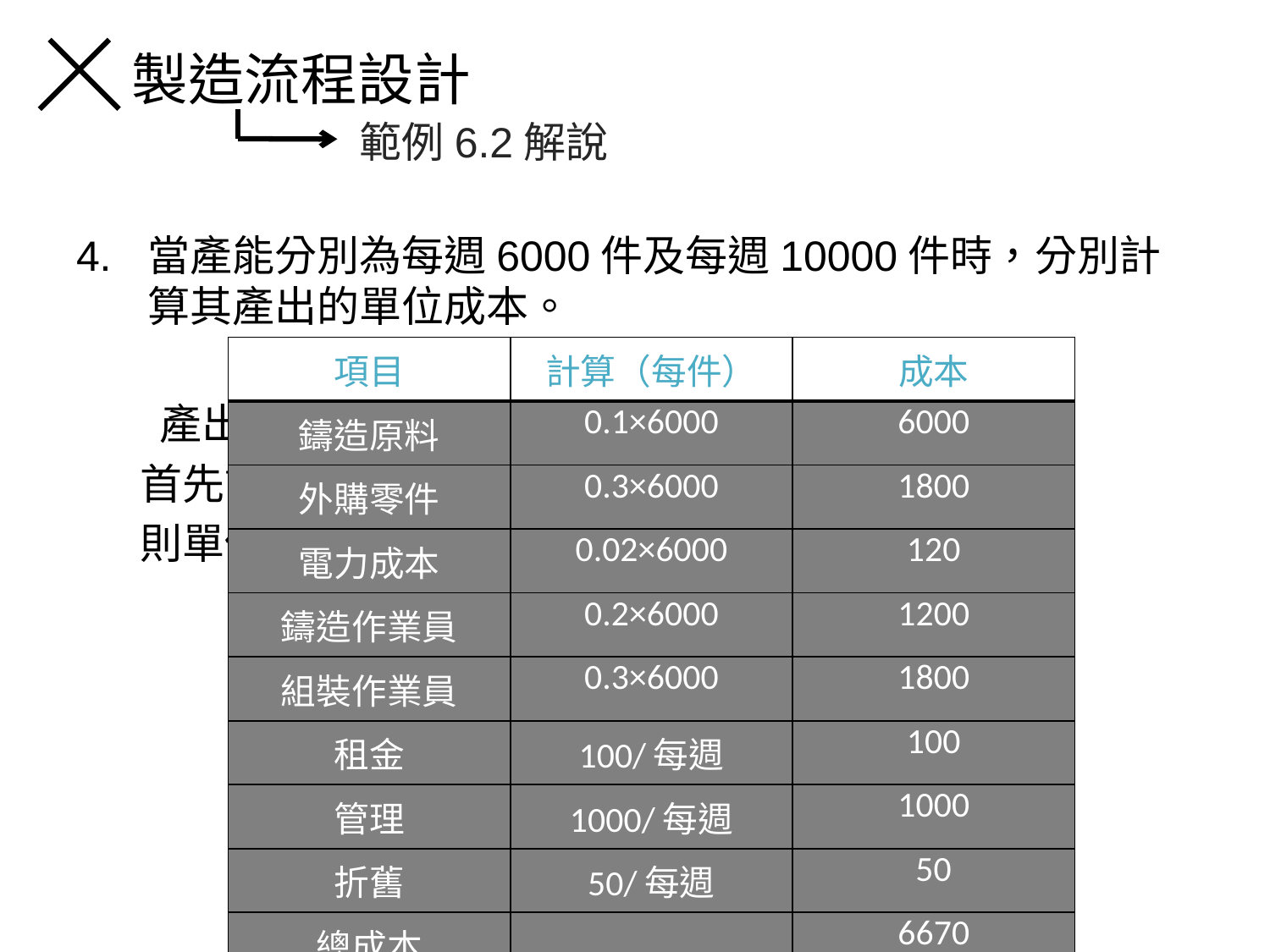

製造流程設計
範例6.2解說
當產能分別為每週6000件及每週10000件時，分別計算其產出的單位成本。

 產出為6000件的單位成本：
首先計算每週6000件之成本，
則單位成本＝每週總成本/每週生產的數量
                    ＝6670/6000=1.11

| 項目 | 計算（每件） | 成本 |
| --- | --- | --- |
| 鑄造原料 | 0.1×6000 | 6000 |
| 外購零件 | 0.3×6000 | 1800 |
| 電力成本 | 0.02×6000 | 120 |
| 鑄造作業員 | 0.2×6000 | 1200 |
| 組裝作業員 | 0.3×6000 | 1800 |
| 租金 | 100/每週 | 100 |
| 管理 | 1000/每週 | 1000 |
| 折舊 | 50/每週 | 50 |
| 總成本 |  | 6670 |